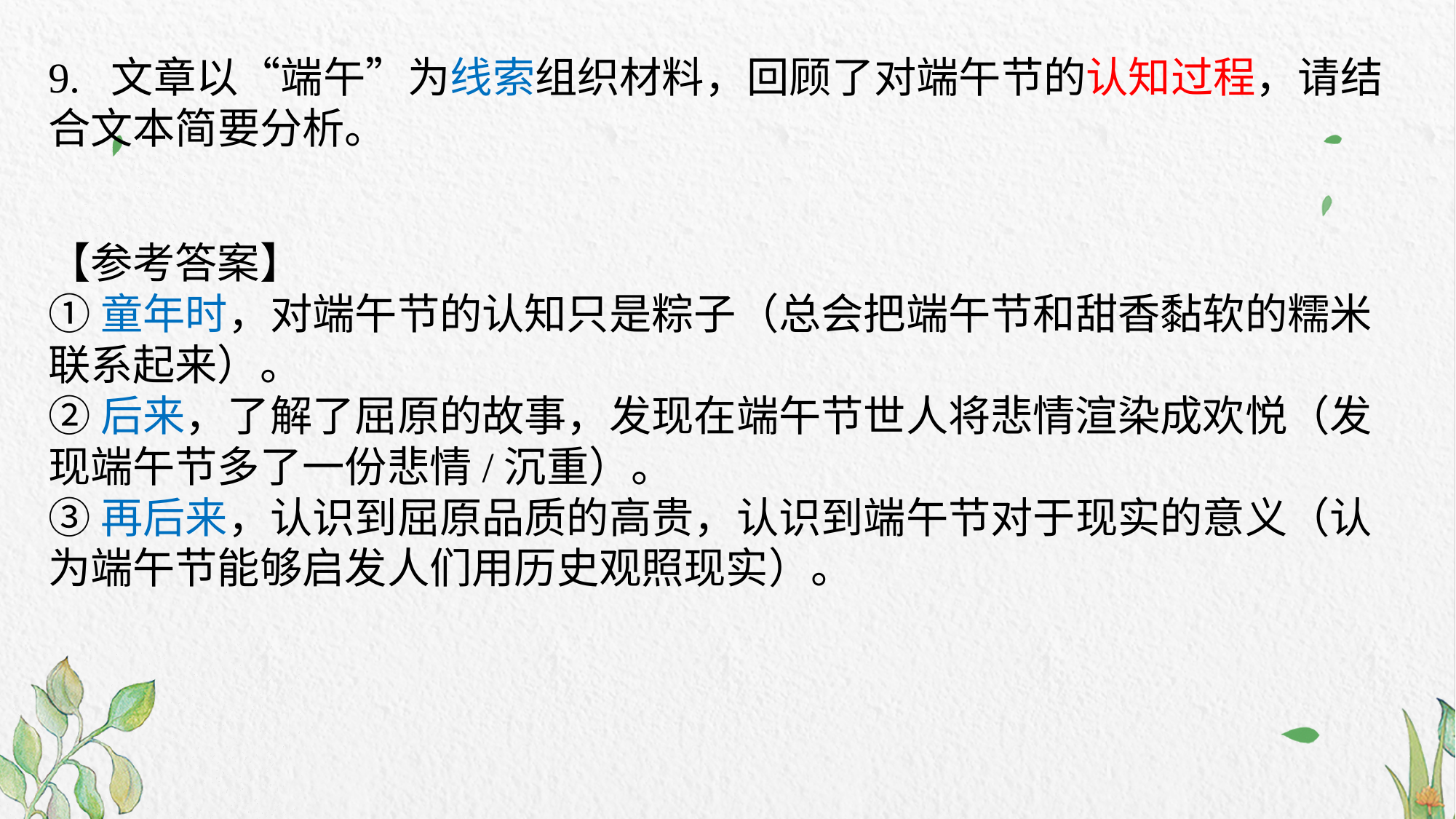

9.  文章以“端午”为线索组织材料，回顾了对端午节的认知过程，请结合文本简要分析。
【参考答案】​​​​​​​
①童年时，对端午节的认知只是粽子（总会把端午节和甜香黏软的糯米联系起来）。
②后来，了解了屈原的故事，发现在端午节世人将悲情渲染成欢悦（发现端午节多了一份悲情/沉重）。
③再后来，认识到屈原品质的高贵，认识到端午节对于现实的意义（认为端午节能够启发人们用历史观照现实）。